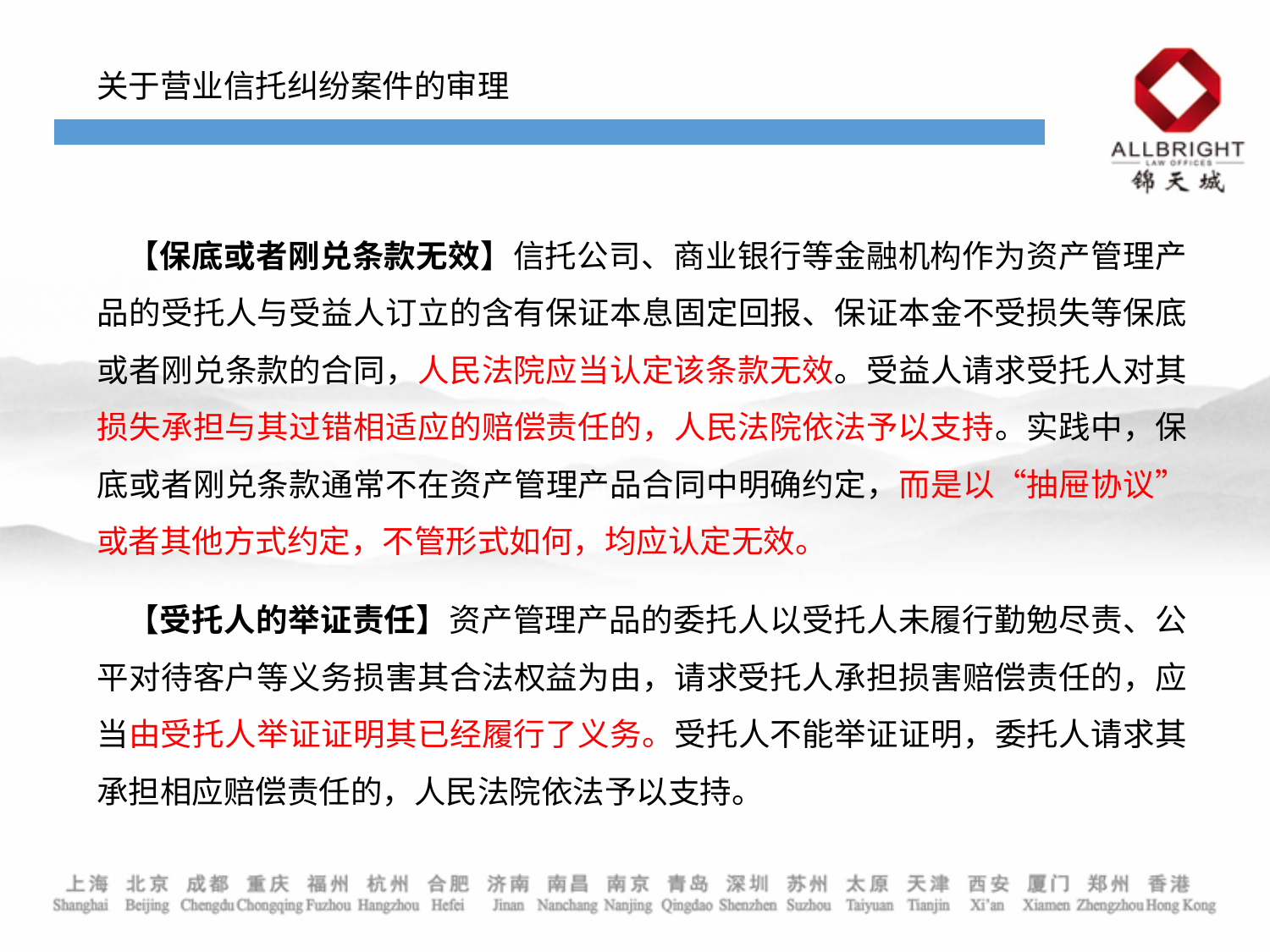

关于营业信托纠纷案件的审理

   【保底或者刚兑条款无效】信托公司、商业银行等金融机构作为资产管理产品的受托人与受益人订立的含有保证本息固定回报、保证本金不受损失等保底或者刚兑条款的合同，人民法院应当认定该条款无效。受益人请求受托人对其损失承担与其过错相适应的赔偿责任的，人民法院依法予以支持。实践中，保底或者刚兑条款通常不在资产管理产品合同中明确约定，而是以“抽屉协议”或者其他方式约定，不管形式如何，均应认定无效。
   【受托人的举证责任】资产管理产品的委托人以受托人未履行勤勉尽责、公平对待客户等义务损害其合法权益为由，请求受托人承担损害赔偿责任的，应当由受托人举证证明其已经履行了义务。受托人不能举证证明，委托人请求其承担相应赔偿责任的，人民法院依法予以支持。
合同的变更
合同法